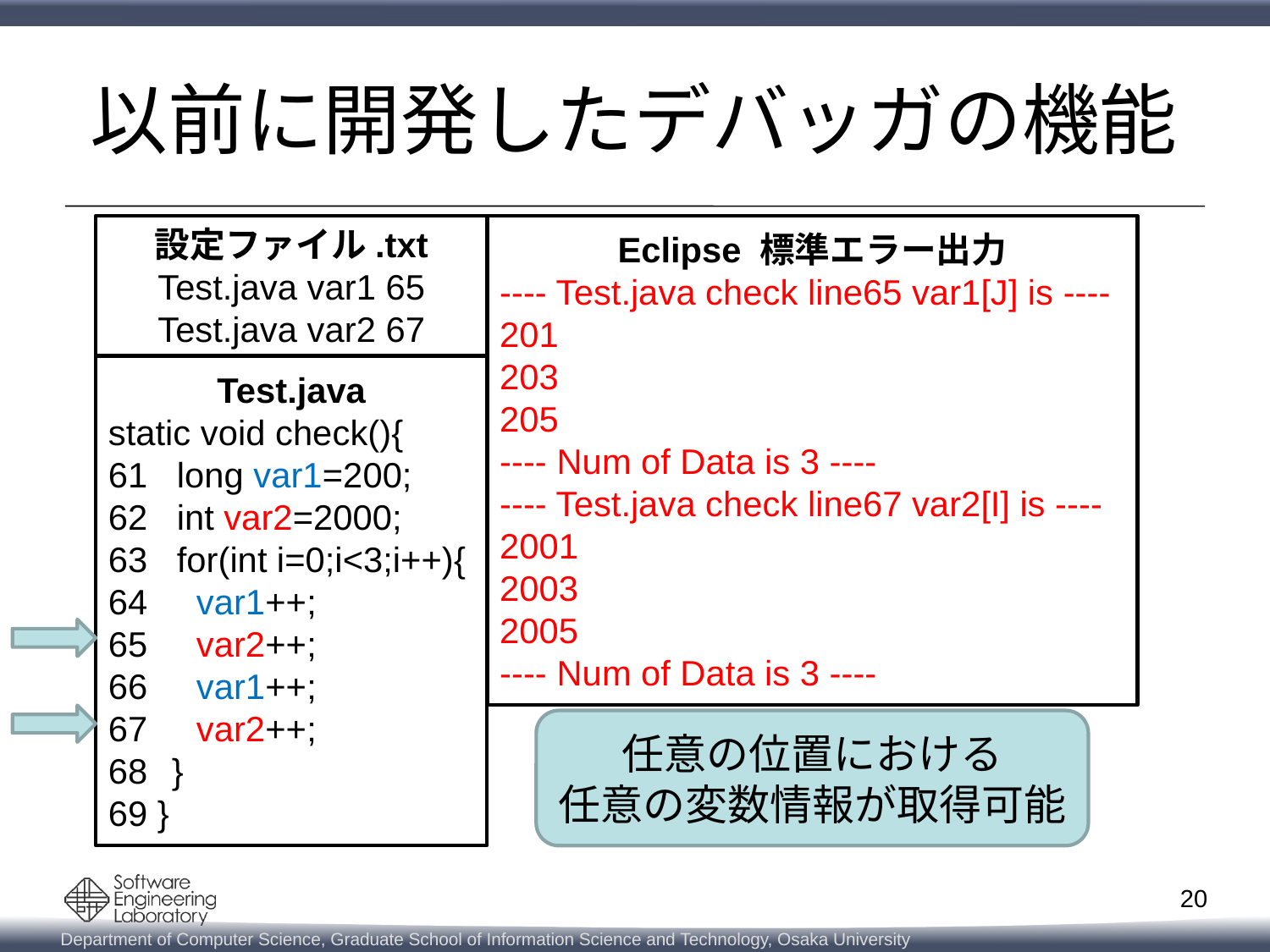

# 以前に開発したデバッガの機能
設定ファイル.txt
Test.java var1 65
Test.java var2 67
Eclipse 標準エラー出力
---- Test.java check line65 var1[J] is ----
201
203
205
---- Num of Data is 3 ----
---- Test.java check line67 var2[I] is ----
2001
2003
2005
---- Num of Data is 3 ----
Test.java
static void check(){
61   long var1=200;
62   int var2=2000;
63   for(int i=0;i<3;i++){
64     var1++;
65     var2++;
66     var1++;
67     var2++;
}
69 }

任意の位置における
任意の変数情報が取得可能
20